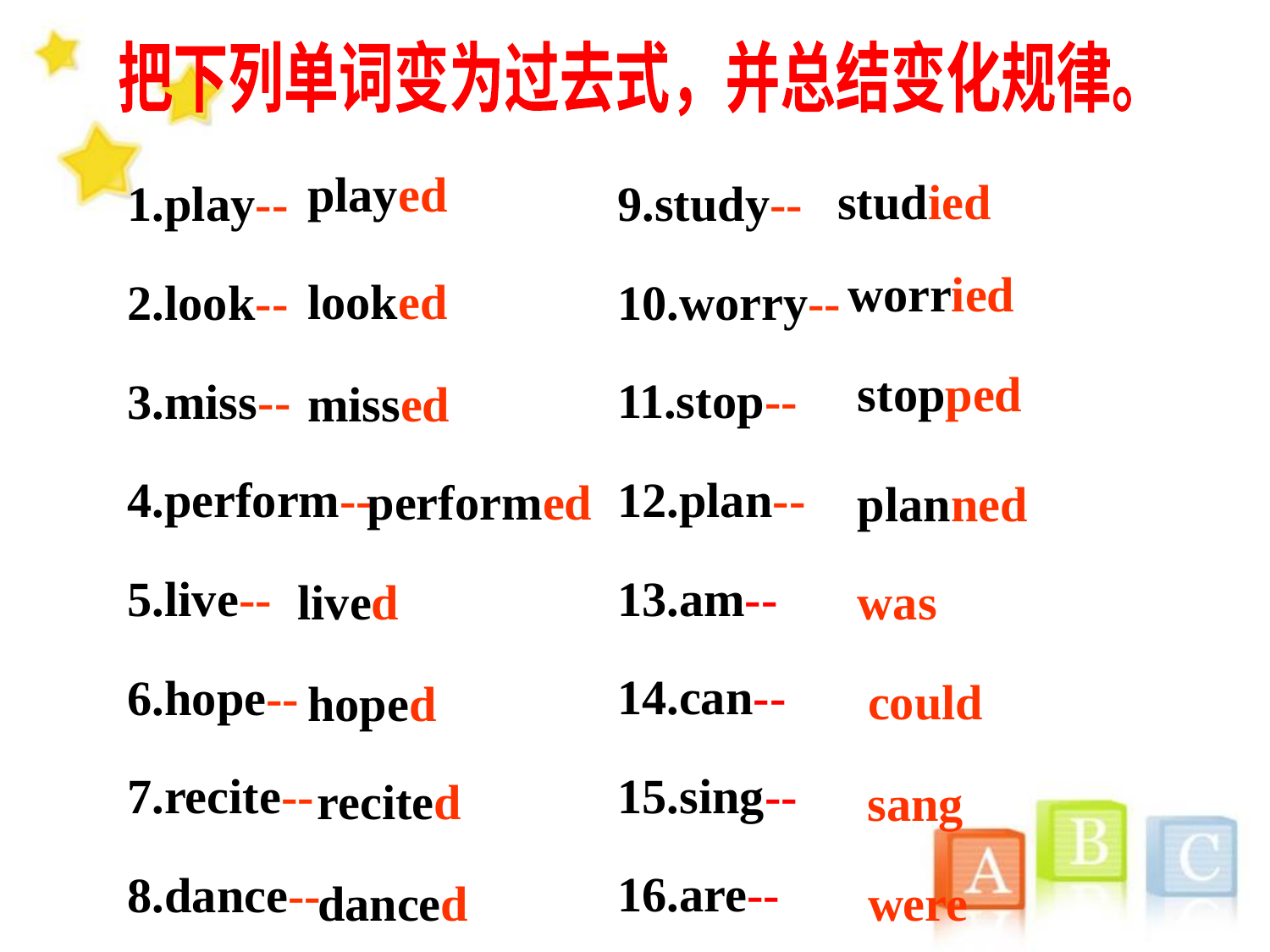

把下列单词变为过去式，并总结变化规律。
9.study--
10.worry--
11.stop--
12.plan--
13.am--
14.can--
15.sing--
16.are--
1.play--
2.look--
3.miss--
4.perform--
5.live--
6.hope--
7.recite--
8.dance--
played
studied
worried
looked
stopped
missed
performed
planned
lived
was
could
hoped
recited
sang
danced
were